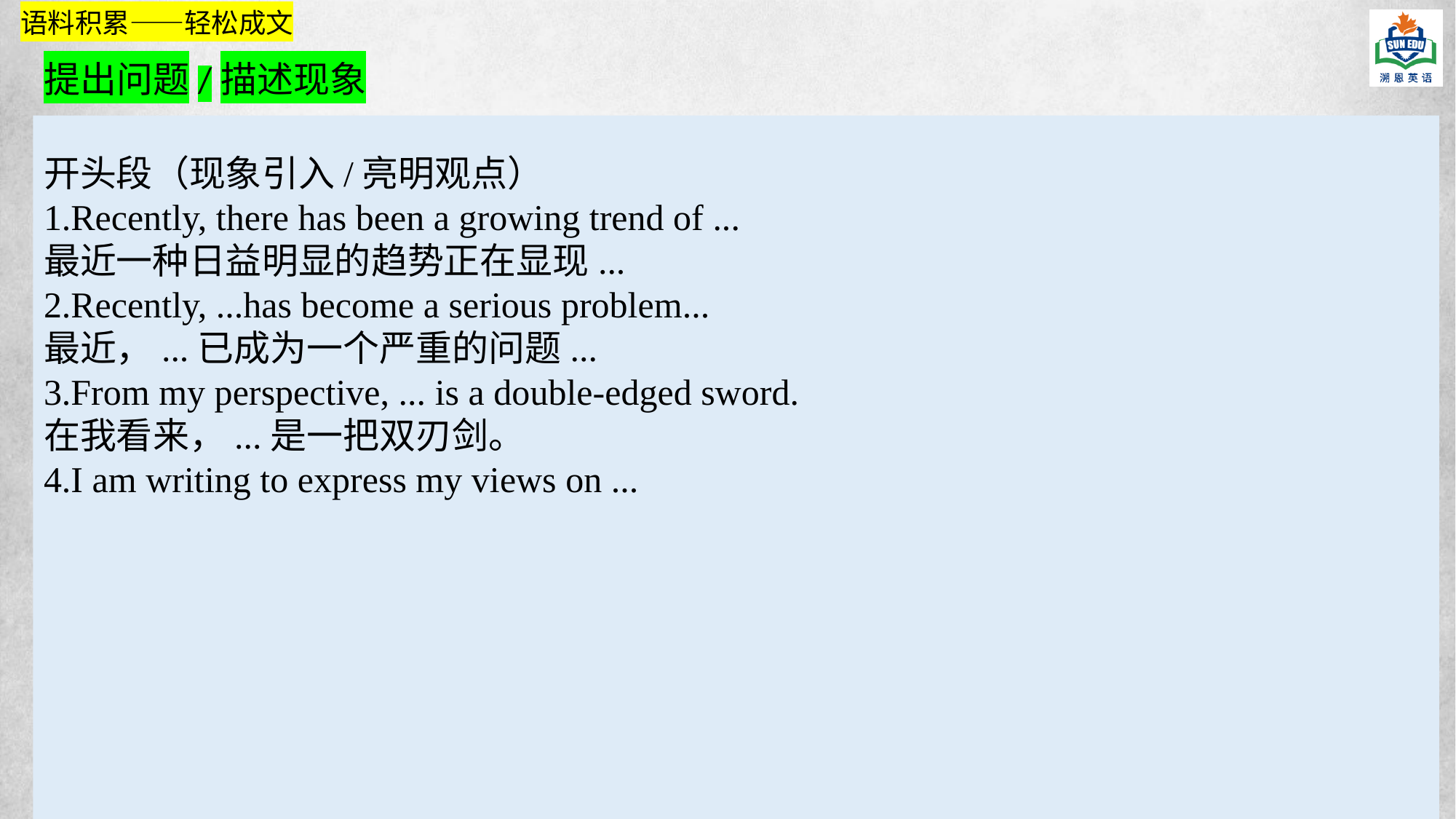

语料积累——轻松成文
提出问题/描述现象

开头段（现象引入/亮明观点）
1.Recently, there has been a growing trend of ...
最近一种日益明显的趋势正在显现...
2.Recently, ...has become a serious problem...
最近，...已成为一个严重的问题...
3.From my perspective, ... is a double-edged sword.
在我看来，...是一把双刃剑。
4.I am writing to express my views on ...